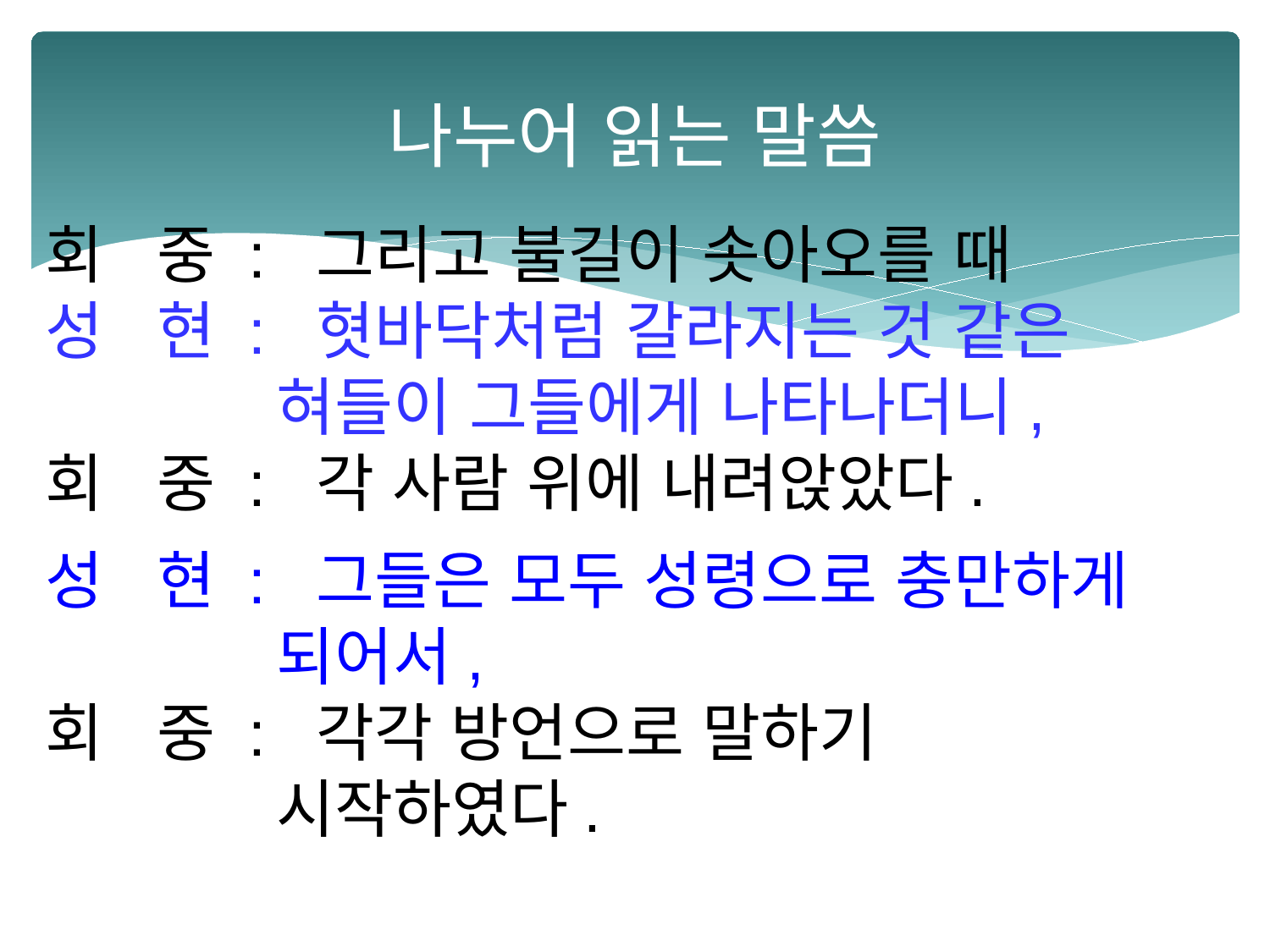

# 나누어 읽는 말씀
 회   중 :  그리고 불길이 솟아오를 때
 성   현 :  혓바닥처럼 갈라지는 것 같은
              혀들이 그들에게 나타나더니,
 회   중 :  각 사람 위에 내려앉았다.

 성   현 :  그들은 모두 성령으로 충만하게
              되어서,
 회   중 :  각각 방언으로 말하기
              시작하였다.